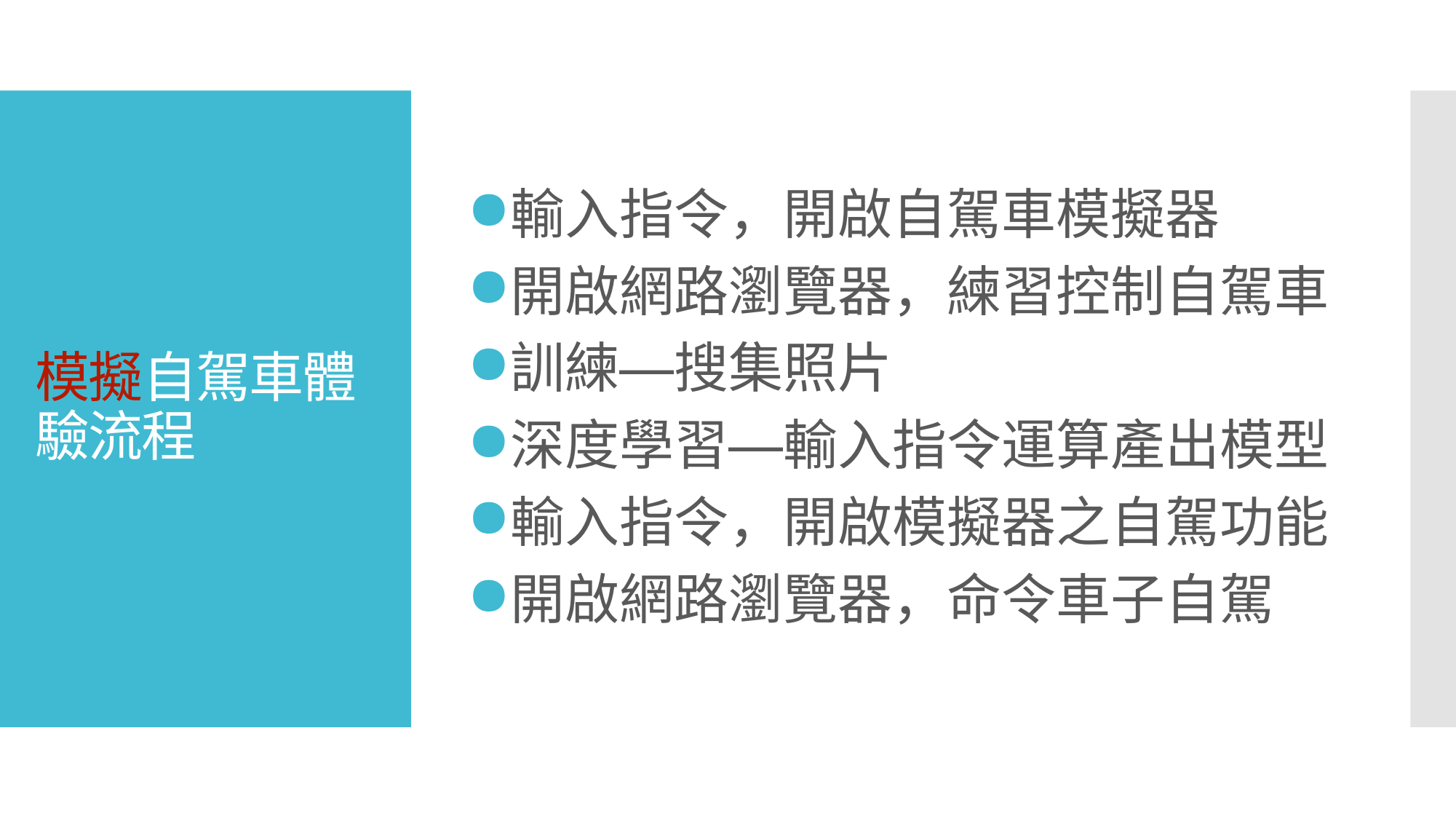

輸入指令，開啟自駕車模擬器
開啟網路瀏覽器，練習控制自駕車
訓練—搜集照片
深度學習—輸入指令運算產出模型
輸入指令，開啟模擬器之自駕功能
開啟網路瀏覽器，命令車子自駕
# 模擬自駕車體驗流程